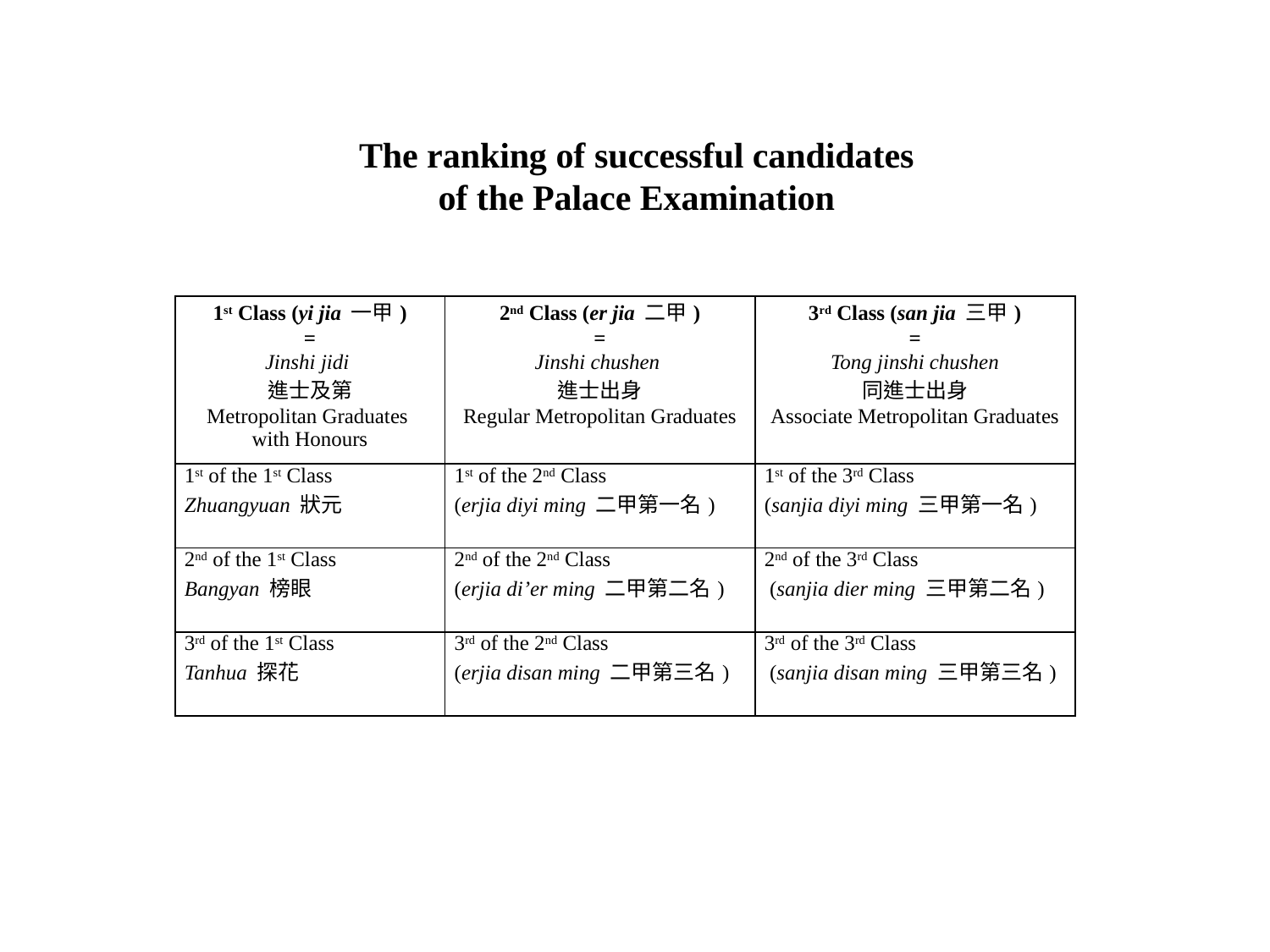

# The ranking of successful candidates of the Palace Examination
| 1st Class (yi jia 一甲) = Jinshi jidi 進士及第 Metropolitan Graduates with Honours | 2nd Class (er jia 二甲) = Jinshi chushen 進士出身 Regular Metropolitan Graduates | 3rd Class (san jia 三甲) = Tong jinshi chushen 同進士出身 Associate Metropolitan Graduates |
| --- | --- | --- |
| 1st of the 1st Class Zhuangyuan 狀元 | 1st of the 2nd Class (erjia diyi ming 二甲第一名) | 1st of the 3rd Class (sanjia diyi ming 三甲第一名) |
| 2nd of the 1st Class Bangyan 榜眼 | 2nd of the 2nd Class (erjia di’er ming 二甲第二名) | 2nd of the 3rd Class (sanjia dier ming 三甲第二名) |
| 3rd of the 1st Class Tanhua 探花 | 3rd of the 2nd Class (erjia disan ming 二甲第三名) | 3rd of the 3rd Class (sanjia disan ming 三甲第三名) |